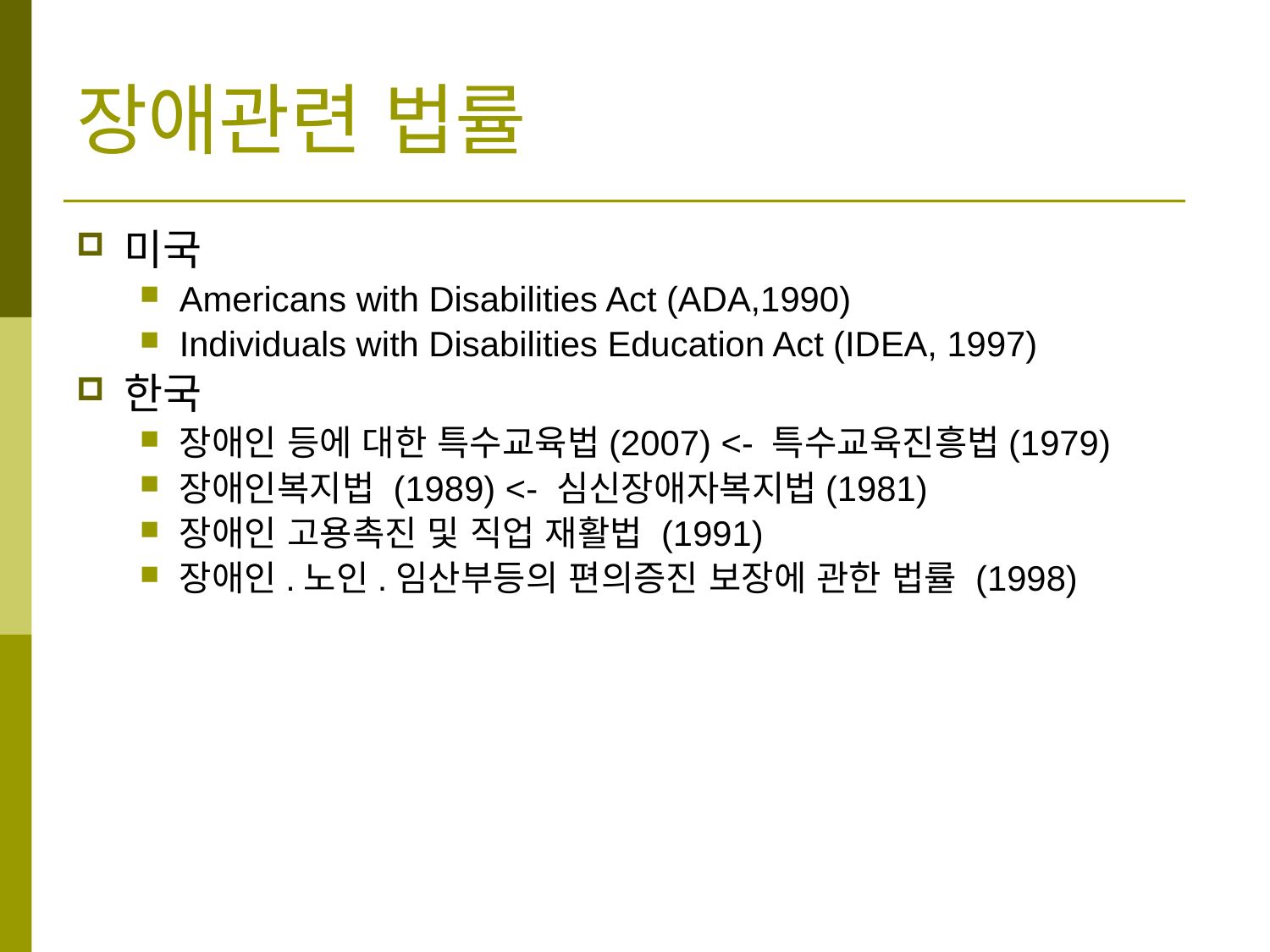

장애관련 법률
미국
Americans with Disabilities Act (ADA,1990)
Individuals with Disabilities Education Act (IDEA, 1997)
한국
장애인 등에 대한 특수교육법(2007) <- 특수교육진흥법(1979)
장애인복지법 (1989) <- 심신장애자복지법(1981)
장애인 고용촉진 및 직업 재활법 (1991)
장애인.노인.임산부등의 편의증진 보장에 관한 법률 (1998)